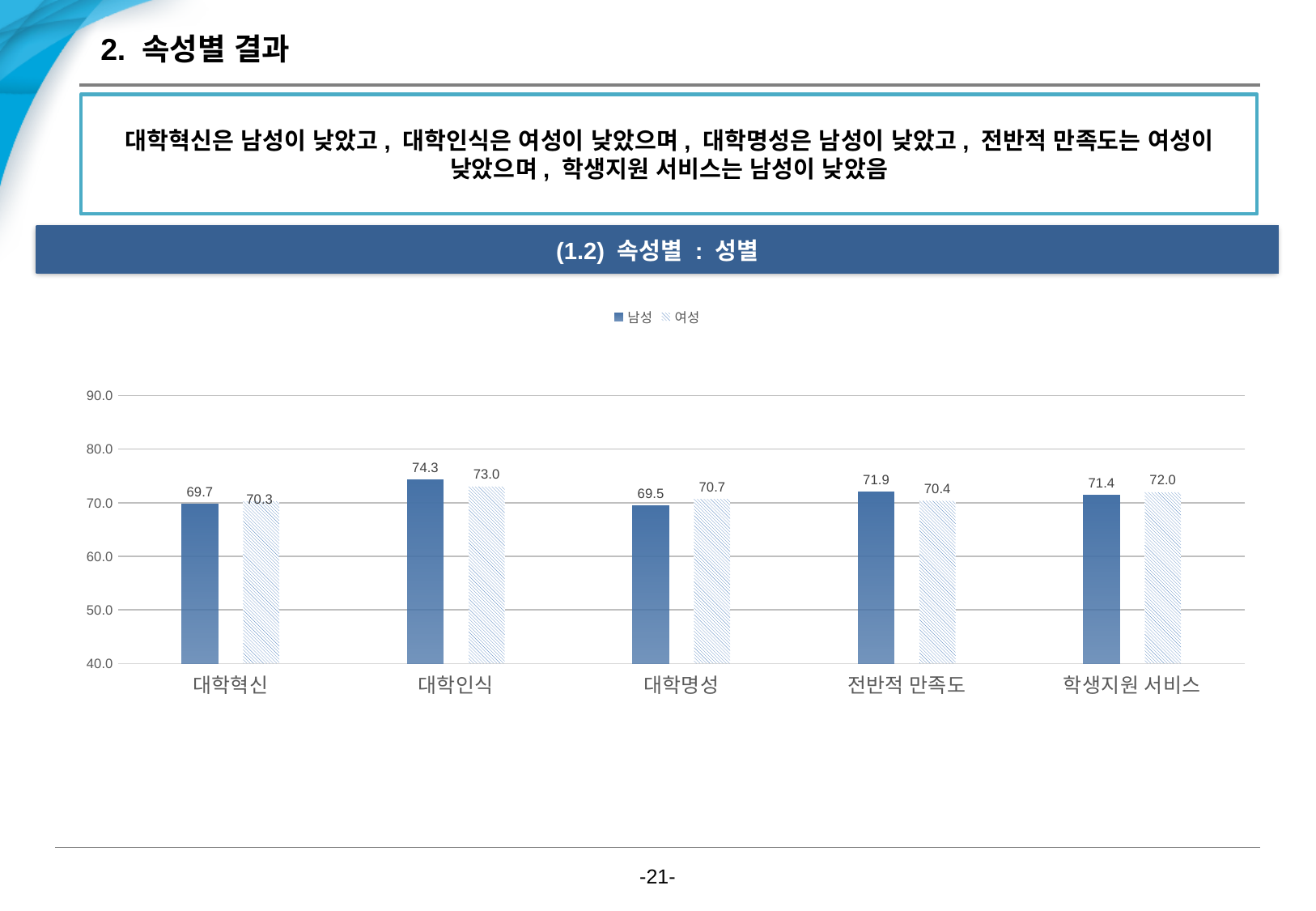

# 2. 속성별 결과

대학혁신은 남성이 낮았고, 대학인식은 여성이 낮았으며, 대학명성은 남성이 낮았고, 전반적 만족도는 여성이 낮았으며, 학생지원 서비스는 남성이 낮았음
(1.2) 속성별 : 성별

### Chart

| Category | 남성 | 여성 |
|---|---|---|
| 대학혁신 | 69.7457627118644 | 70.29411764705883 |
| 대학인식 | 74.32203389830508 | 73.01176470588236 |
| 대학명성 | 69.49152542372882 | 70.69411764705882 |
| 전반적 만족도 | 71.94915254237289 | 70.3529411764706 |
| 학생지원 서비스 | 71.40677966101696 | 71.95294117647059 |
-21-